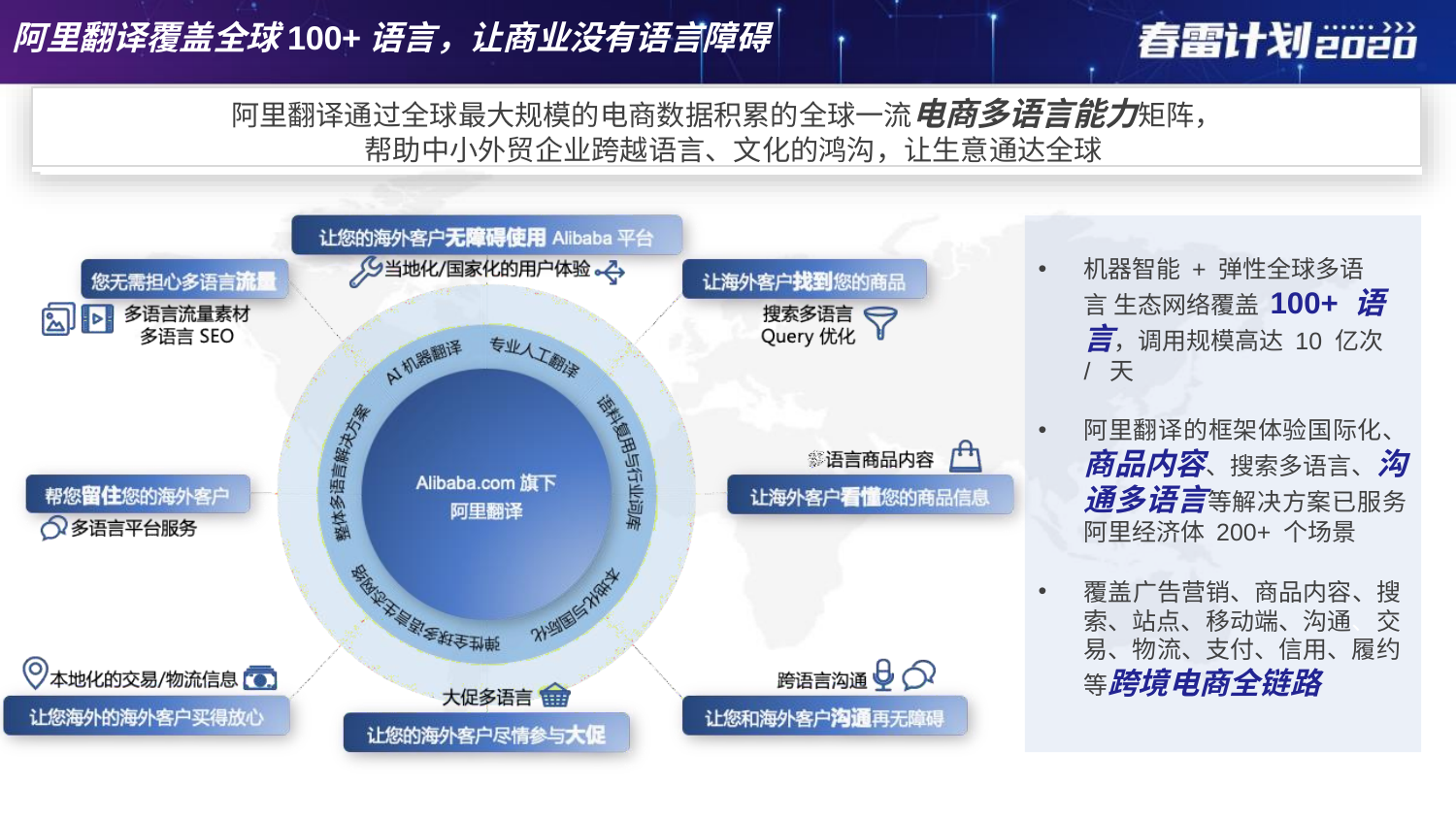

# 阿里翻译覆盖全球100+语言，让商业没有语言障碍

阿里翻译通过全球最大规模的电商数据积累的全球一流电商多语言能力矩阵，  帮助中小外贸企业跨越语言、文化的鸿沟，让生意通达全球

机器智能 + 弹性全球多语言 生态网络覆盖 100+ 语 言，调用规模高达 10 亿次/  天

阿里翻译的框架体验国际化、 商品内容、搜索多语言、沟 通多语言等解决方案已服务 阿里经济体 200+ 个场景

覆盖广告营销、商品内容、搜 索、站点、移动端、沟通、交 易、物流、支付、信用、履约 等跨境电商全链路